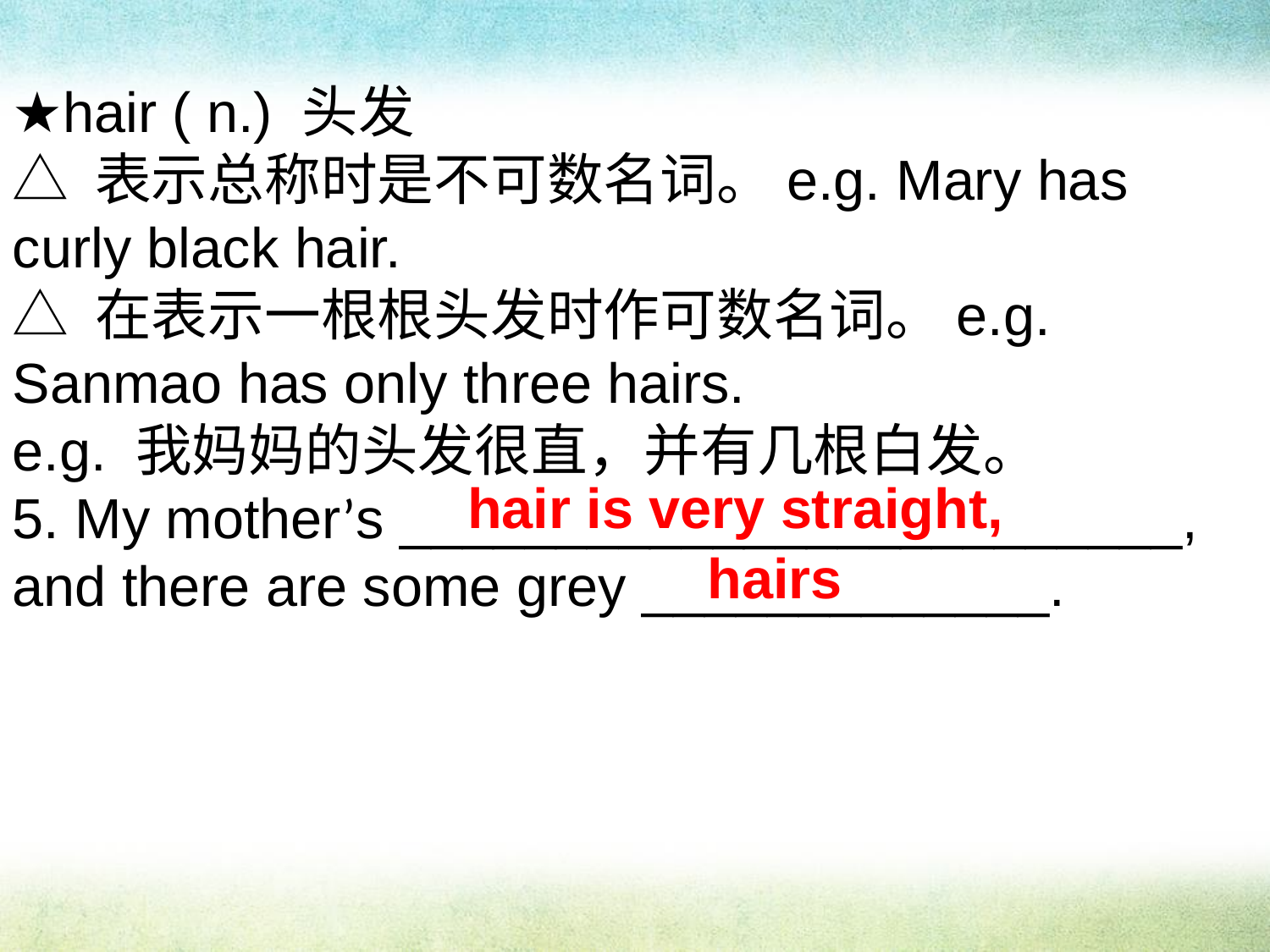

★hair ( n.) 头发
△ 表示总称时是不可数名词。e.g. Mary has curly black hair.
△ 在表示一根根头发时作可数名词。e.g. Sanmao has only three hairs.
e.g. 我妈妈的头发很直，并有几根白发。
5. My mother’s _________________________, and there are some grey _____________.
hair is very straight,
hairs